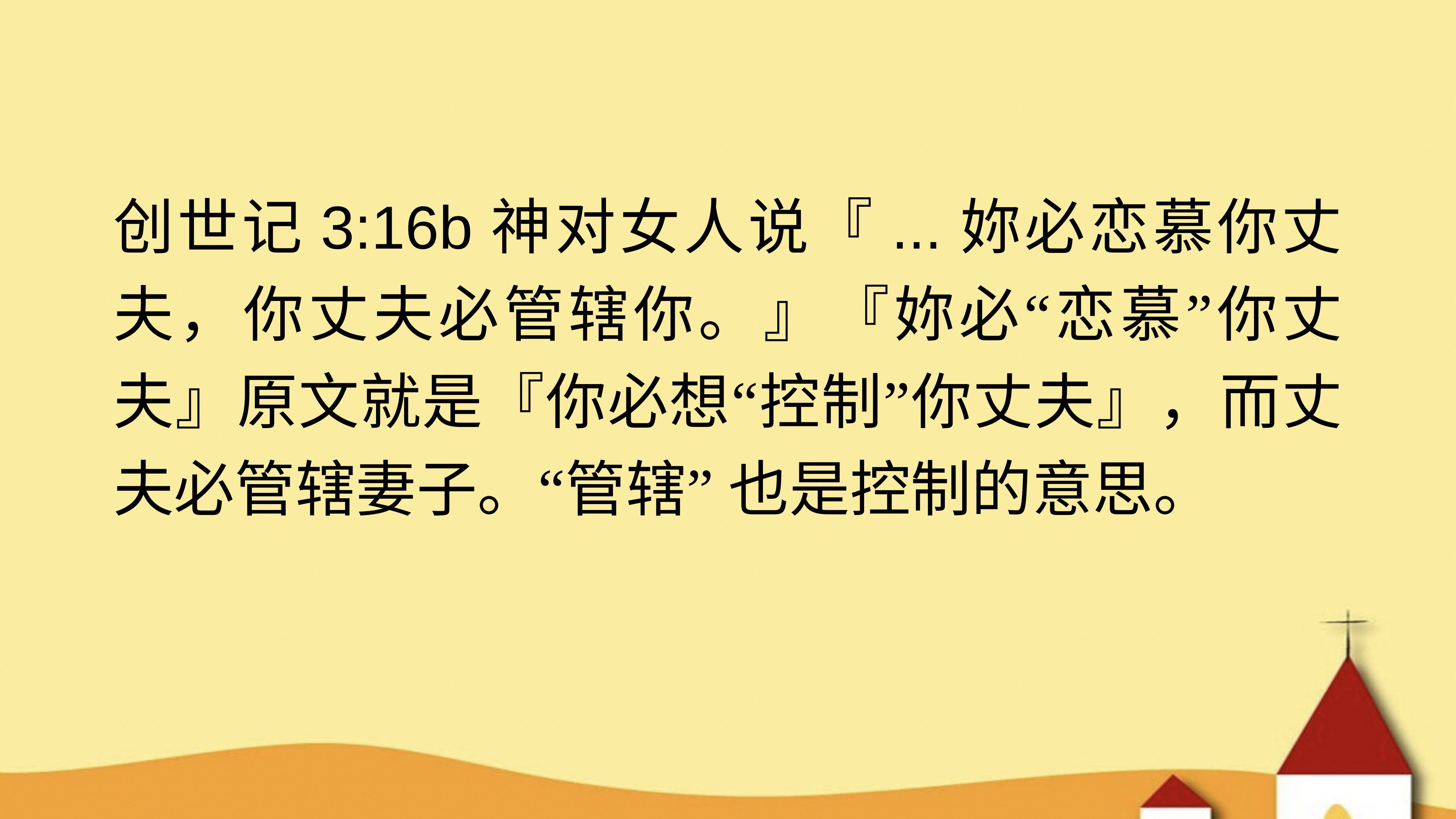

#
创世记3:16b神对女人说『...妳必恋慕你丈夫，你丈夫必管辖你。』『妳必“恋慕”你丈夫』原文就是『你必想“控制”你丈夫』，而丈夫必管辖妻子。“管辖” 也是控制的意思。